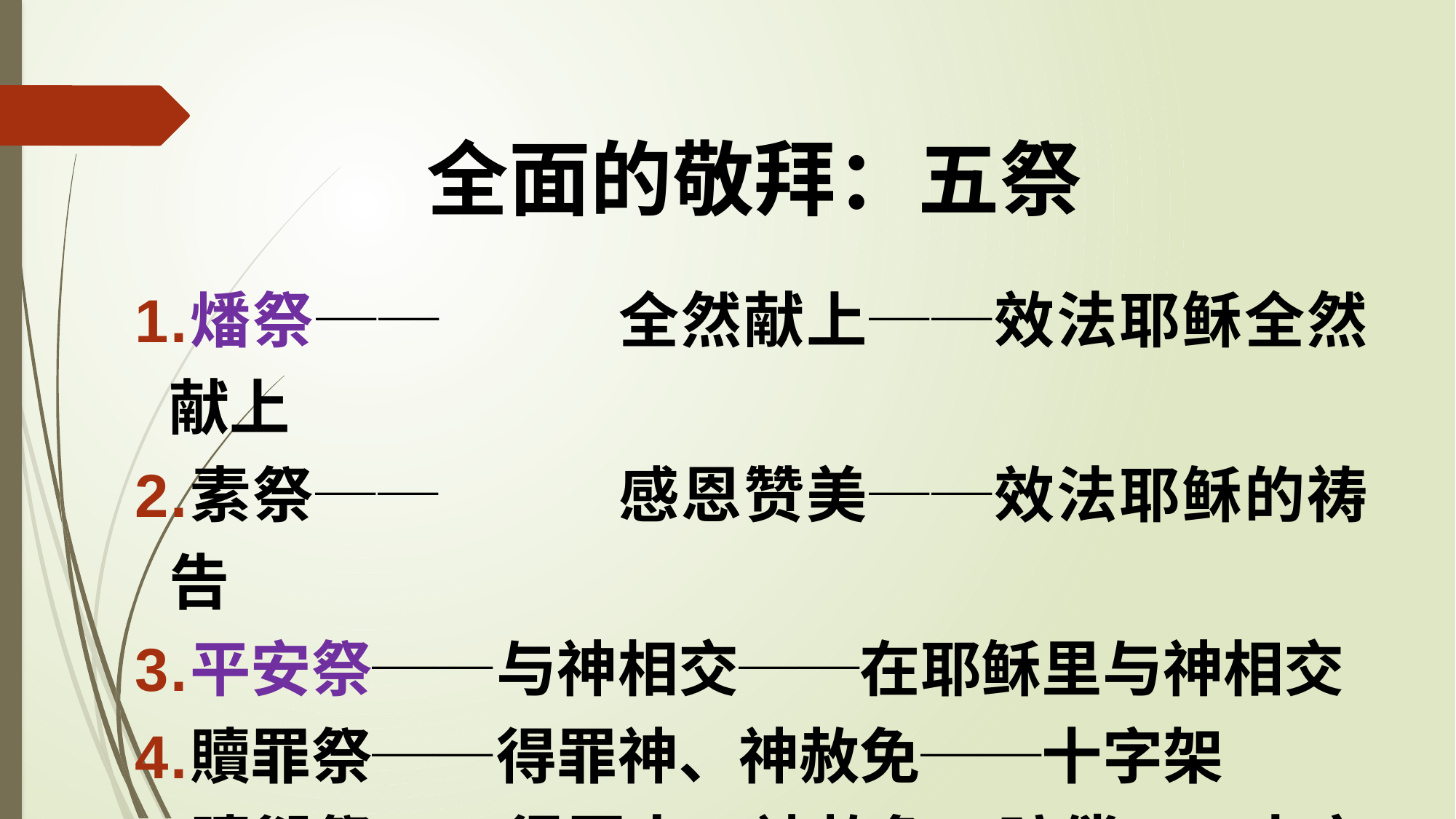

# 全面的敬拜：五祭
燔祭──		全然献上──效法耶稣全然献上
素祭──		感恩赞美──效法耶稣的祷告
平安祭──	与神相交──在耶稣里与神相交
贖罪祭──	得罪神、神赦免──十字架
贖愆祭──	得罪人、神赦免、赔偿──十字架